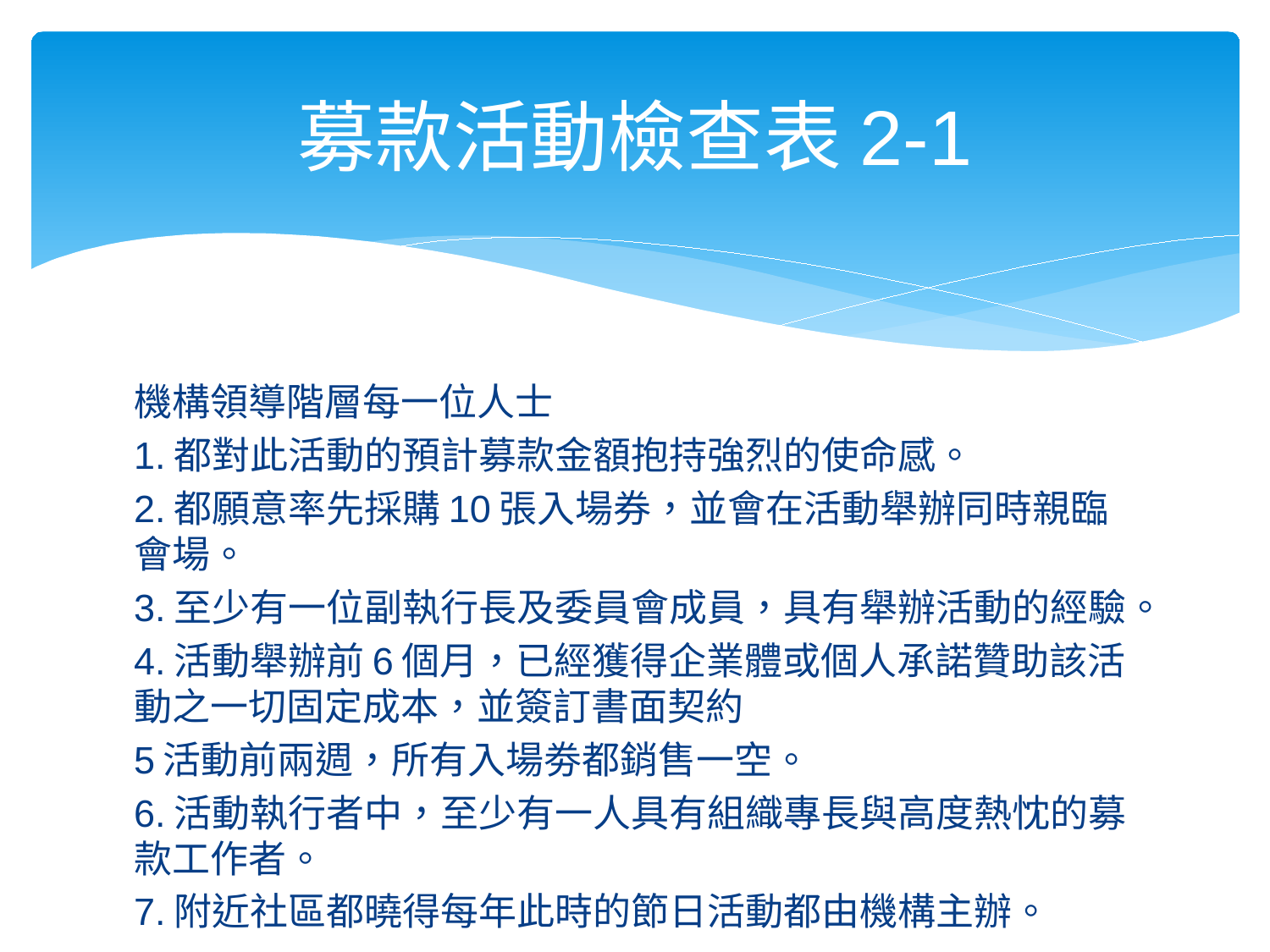

# 募款活動檢查表2-1
機構領導階層每一位人士
1.都對此活動的預計募款金額抱持強烈的使命感。
2.都願意率先採購10張入場券，並會在活動舉辦同時親臨會場。
3.至少有一位副執行長及委員會成員，具有舉辦活動的經驗。
4.活動舉辦前6個月，已經獲得企業體或個人承諾贊助該活動之一切固定成本，並簽訂書面契約
5活動前兩週，所有入場劵都銷售一空。
6.活動執行者中，至少有一人具有組織專長與高度熱忱的募款工作者。
7.附近社區都曉得每年此時的節日活動都由機構主辦。